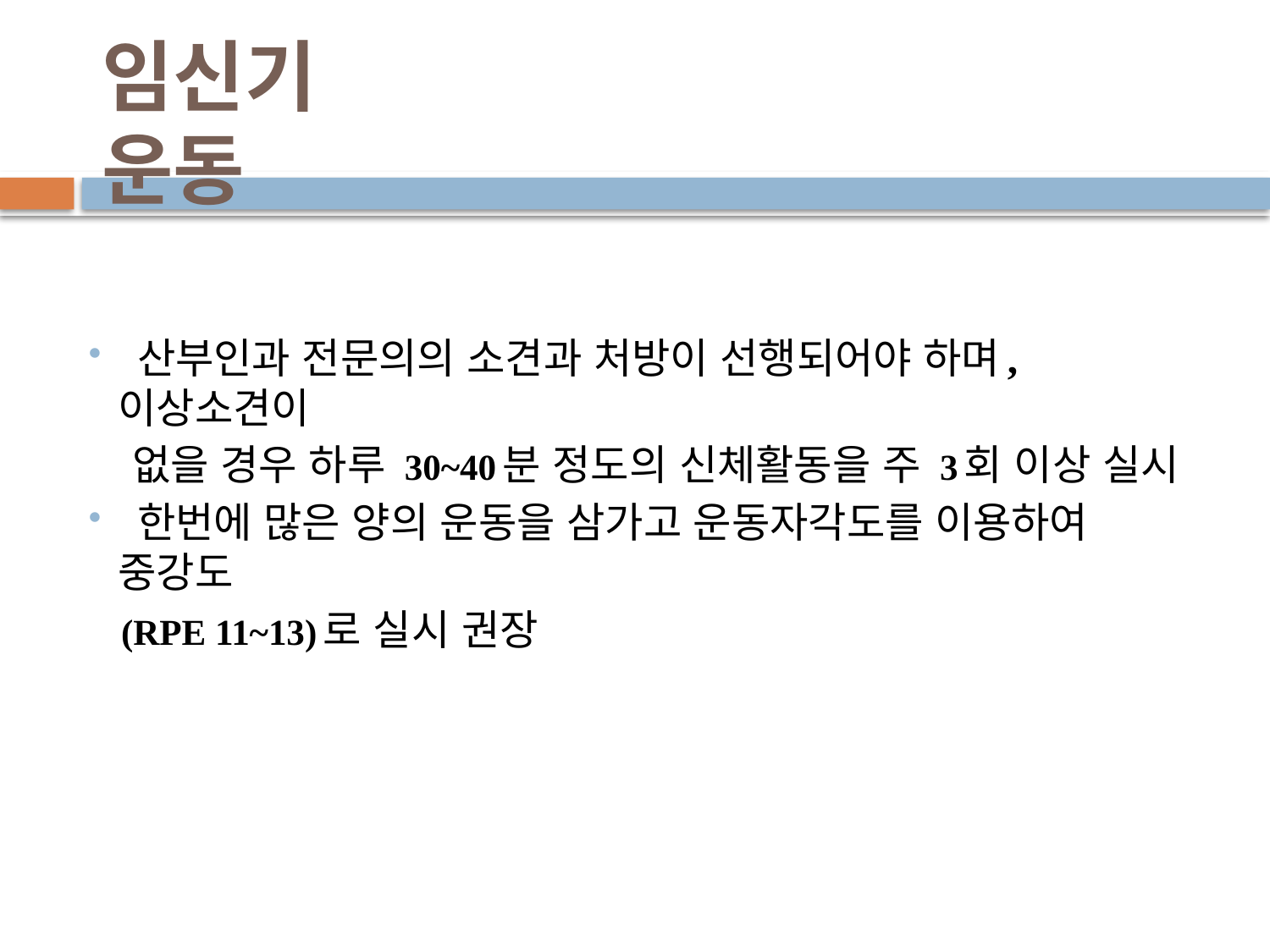

# 임신기 운동

 산부인과 전문의의 소견과 처방이 선행되어야 하며, 이상소견이
   없을 경우 하루 30~40분 정도의 신체활동을 주 3회 이상 실시
 한번에 많은 양의 운동을 삼가고 운동자각도를 이용하여 중강도
   (RPE 11~13)로 실시 권장